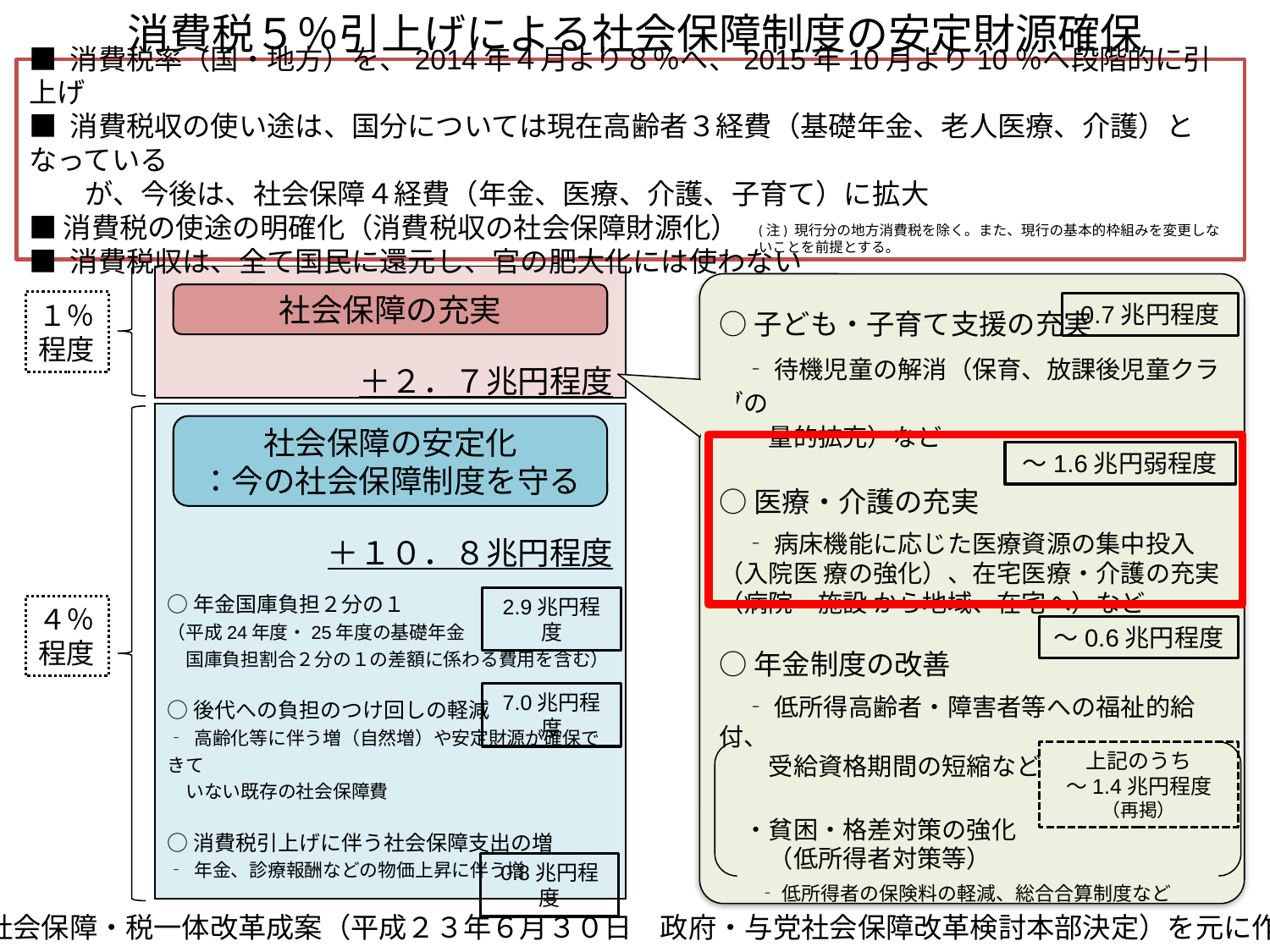

消費税５％引上げによる社会保障制度の安定財源確保
■ 消費税率（国・地方）を、2014年４月より８％へ、2015年10月より10％へ段階的に引上げ
■ 消費税収の使い途は、国分については現在高齢者３経費（基礎年金、老人医療、介護）となっている
　　が、今後は、社会保障４経費（年金、医療、介護、子育て）に拡大
■ 消費税の使途の明確化（消費税収の社会保障財源化）
■ 消費税収は、全て国民に還元し、官の肥大化には使わない
(注) 現行分の地方消費税を除く。また、現行の基本的枠組みを変更しないことを前提とする。

○子ども・子育て支援の充実

　‐ 待機児童の解消（保育、放課後児童クラブの
　　量的拡充）など

○医療・介護の充実

　‐ 病床機能に応じた医療資源の集中投入（入院医 療の強化）、在宅医療・介護の充実（病院・施設 から地域、在宅へ）など

○年金制度の改善

　‐ 低所得高齢者・障害者等への福祉的給付、
　　受給資格期間の短縮など

　・貧困・格差対策の強化
　　（低所得者対策等）

　　‐ 低所得者の保険料の軽減、総合合算制度など

社会保障の充実
１％程度
0.7兆円程度
＋２．７兆円程度

社会保障の安定化
：今の社会保障制度を守る

～1.6兆円弱程度
＋１０．８兆円程度

○年金国庫負担２分の１
（平成24年度・25年度の基礎年金
　国庫負担割合２分の１の差額に係わる費用を含む）

○後代への負担のつけ回しの軽減
‐ 高齢化等に伴う増（自然増）や安定財源が確保できて
　いない既存の社会保障費

○消費税引上げに伴う社会保障支出の増
‐ 年金、診療報酬などの物価上昇に伴う増
2.9兆円程度
４％程度
～0.6兆円程度
7.0兆円程度
上記のうち
～1.4兆円程度
（再掲）

0.8兆円程度
社会保障・税一体改革成案（平成２３年６月３０日　政府・与党社会保障改革検討本部決定）を元に作成